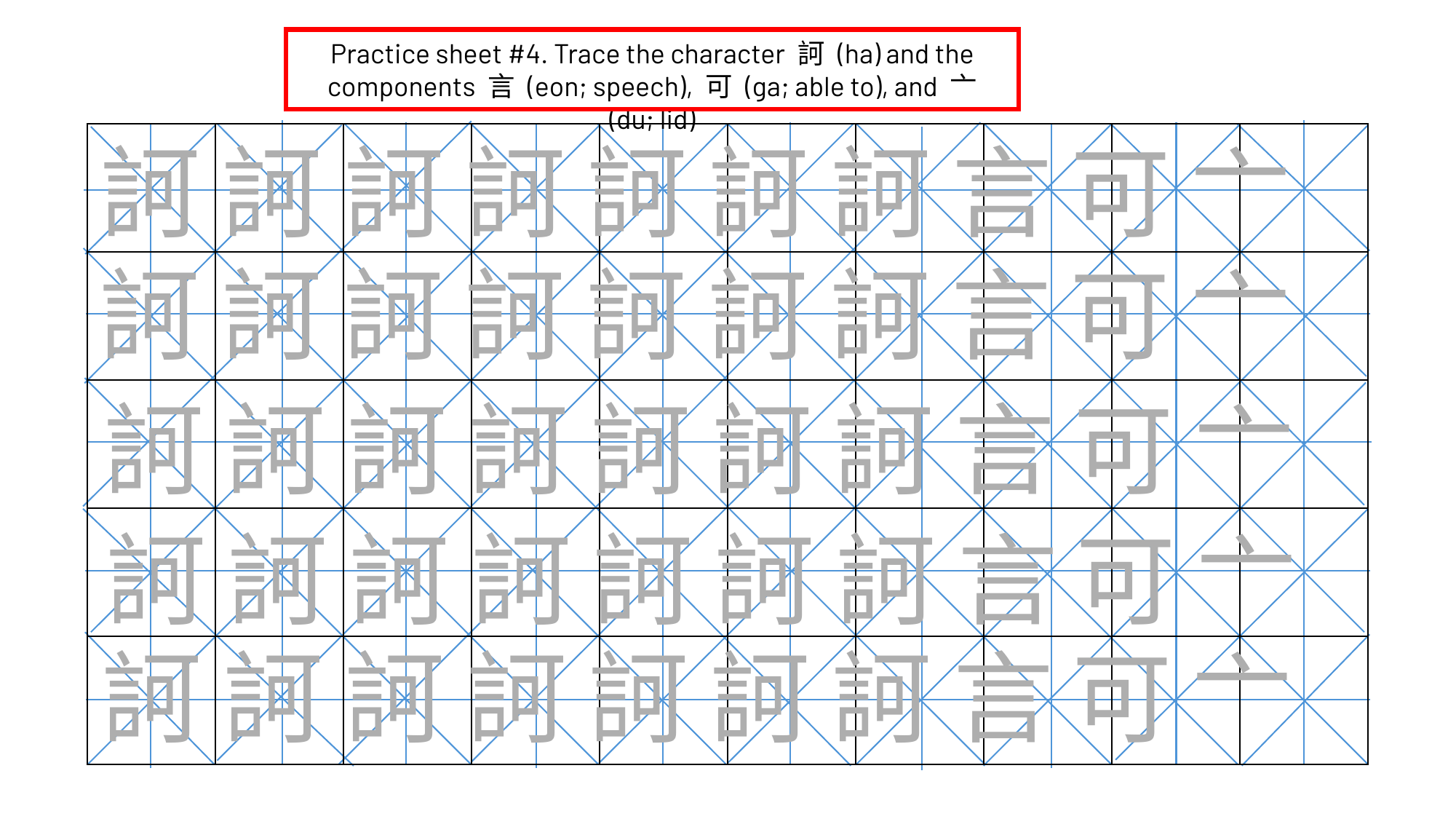

Practice sheet #4. Trace the character 訶 (ha) and the components 言 (eon; speech), 可 (ga; able to), and 亠 (du; lid)
|  |  |  |  |  |  |  |  |  |  |
| --- | --- | --- | --- | --- | --- | --- | --- | --- | --- |
|  |  |  |  |  |  |  |  |  |  |
|  |  |  |  |  |  |  |  |  |  |
|  |  |  |  |  |  |  |  |  |  |
|  |  |  |  |  |  |  |  |  |  |
訶 訶 訶 訶 訶 訶 訶 言 可 亠
訶 訶 訶 訶 訶 訶 訶 言 可 亠
訶 訶 訶 訶 訶 訶 訶 言 可 亠
訶 訶 訶 訶 訶 訶 訶 言 可 亠
訶 訶 訶 訶 訶 訶 訶 言 可 亠